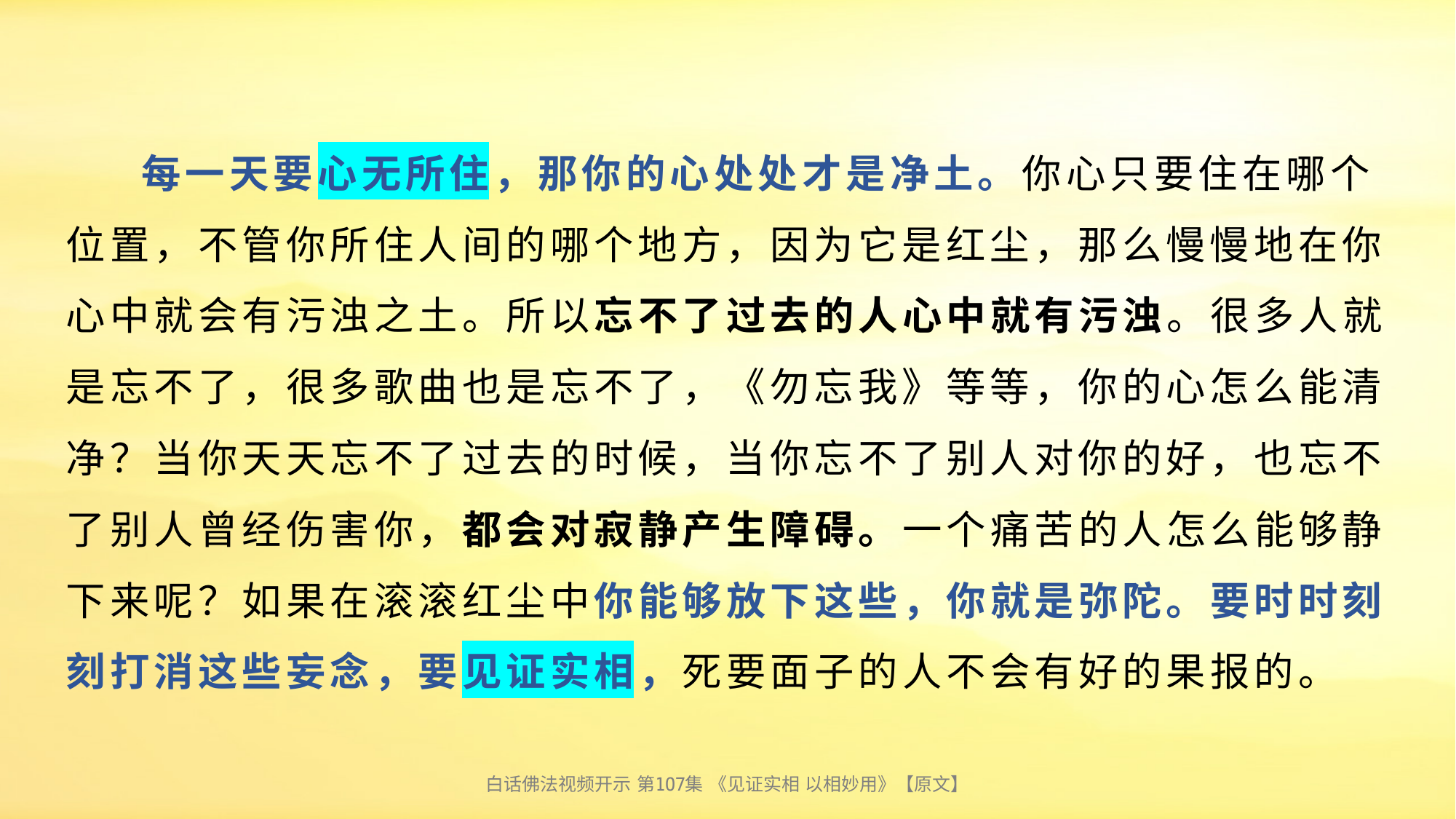

# 每一天要心无所住，那你的心处处才是净土。你心只要住在哪个位置，不管你所住人间的哪个地方，因为它是红尘，那么慢慢地在你心中就会有污浊之土。所以忘不了过去的人心中就有污浊。很多人就是忘不了，很多歌曲也是忘不了，《勿忘我》等等，你的心怎么能清净？当你天天忘不了过去的时候，当你忘不了别人对你的好，也忘不了别人曾经伤害你，都会对寂静产生障碍。一个痛苦的人怎么能够静下来呢？如果在滚滚红尘中你能够放下这些，你就是弥陀。要时时刻刻打消这些妄念，要见证实相，死要面子的人不会有好的果报的。
白话佛法视频开示 第107集 《见证实相 以相妙用》【原文】